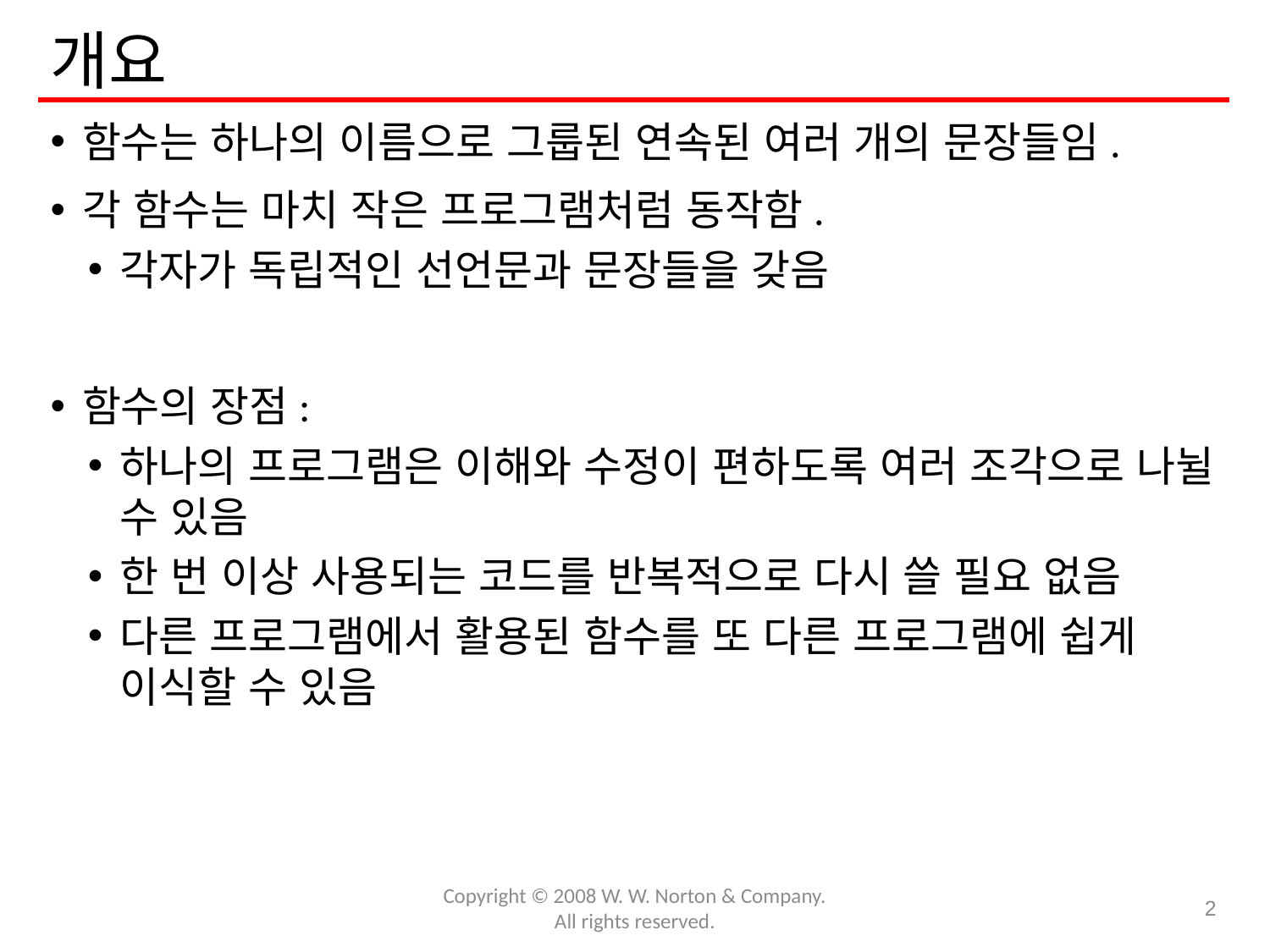

# 개요
함수는 하나의 이름으로 그룹된 연속된 여러 개의 문장들임.
각 함수는 마치 작은 프로그램처럼 동작함.
각자가 독립적인 선언문과 문장들을 갖음

함수의 장점:
하나의 프로그램은 이해와 수정이 편하도록 여러 조각으로 나뉠 수 있음
한 번 이상 사용되는 코드를 반복적으로 다시 쓸 필요 없음
다른 프로그램에서 활용된 함수를 또 다른 프로그램에 쉽게 이식할 수 있음
Copyright © 2008 W. W. Norton & Company.
All rights reserved.
2